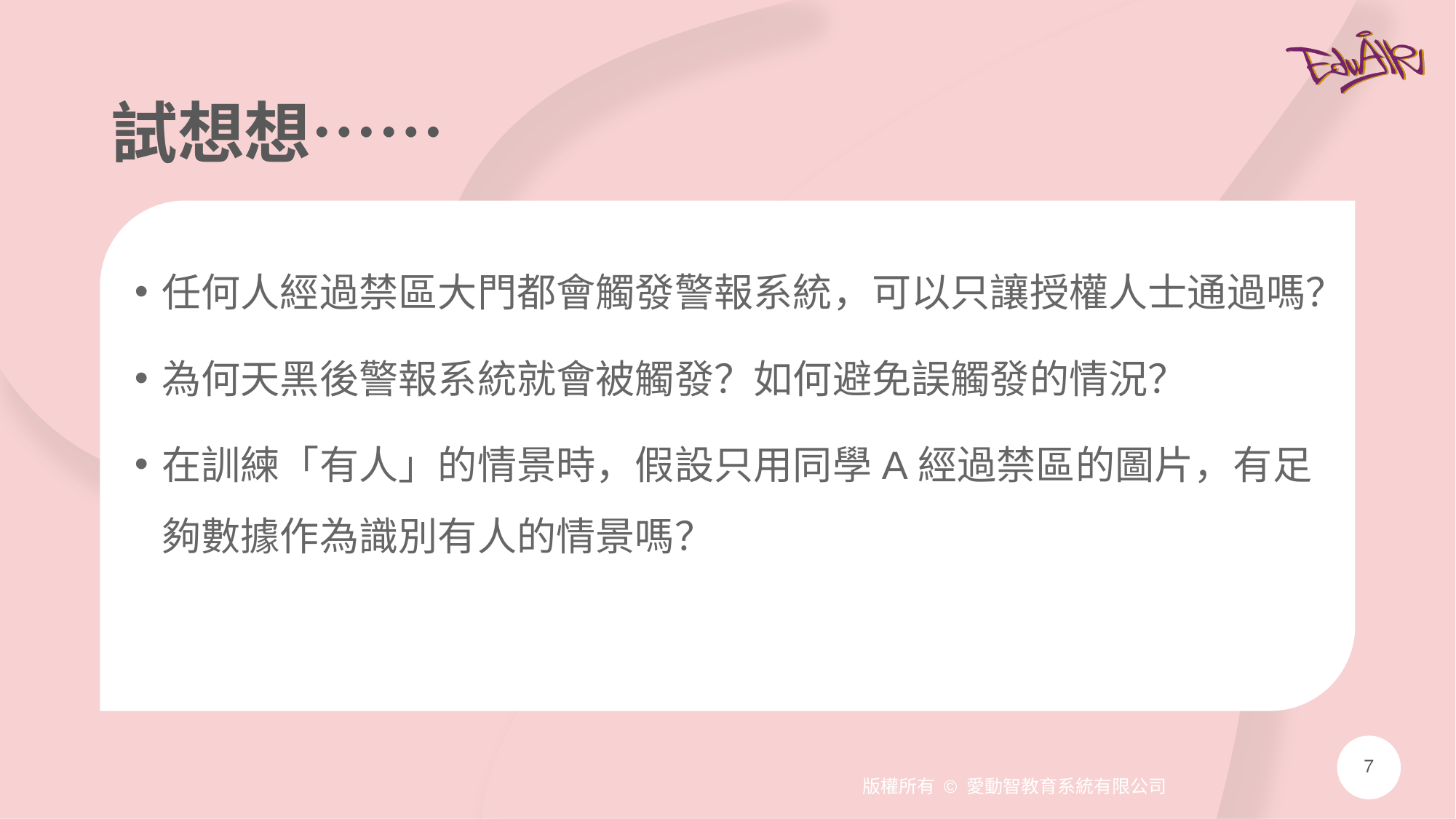

# 試想想……
任何人經過禁區大門都會觸發警報系統，可以只讓授權人士通過嗎？
為何天黑後警報系統就會被觸發？如何避免誤觸發的情況？
在訓練「有人」的情景時，假設只用同學A經過禁區的圖片，有足夠數據作為識別有人的情景嗎？

7